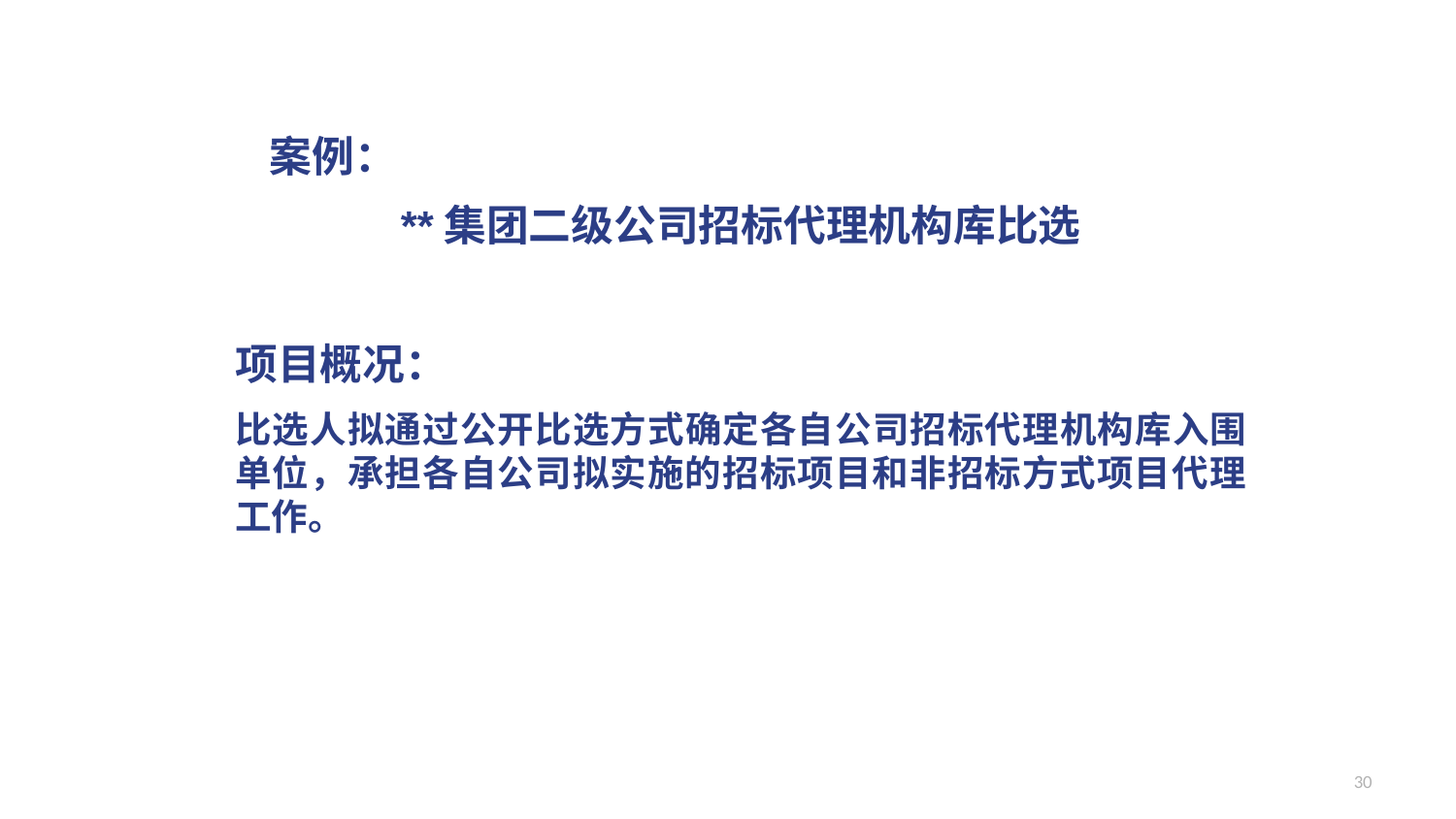

案例：
**集团二级公司招标代理机构库比选

项目概况：
比选人拟通过公开比选方式确定各自公司招标代理机构库入围单位，承担各自公司拟实施的招标项目和非招标方式项目代理工作。

30